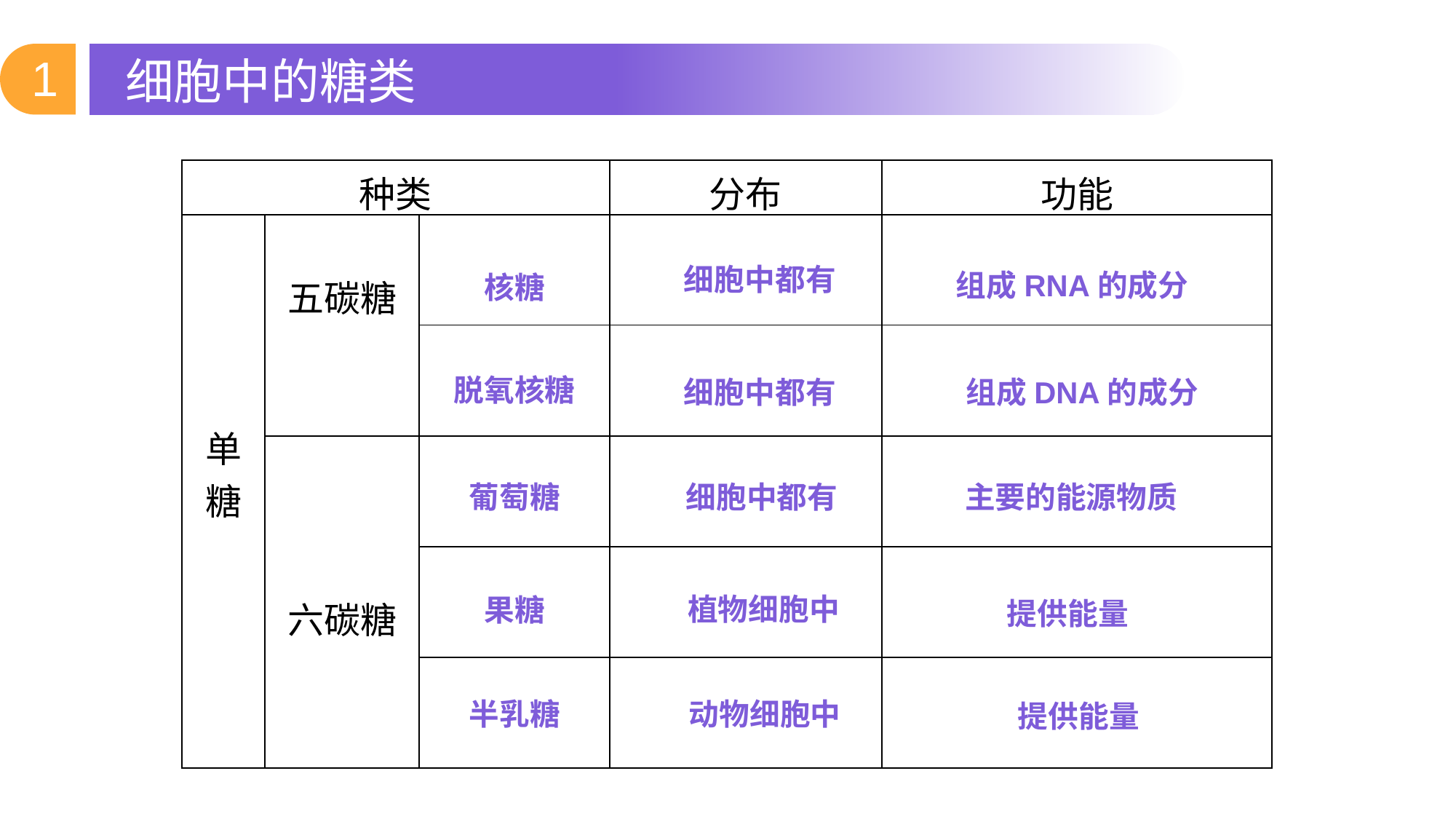

1
细胞中的糖类
| 种类 |  |  | 分布 | 功能 |
| --- | --- | --- | --- | --- |
| 单糖 | 五碳糖 |  |  |  |
|  |  |  |  |  |
|  | 六碳糖 |  |  |  |
|  |  |  |  |  |
|  |  |  |  |  |
细胞中都有
组成RNA的成分
核糖
脱氧核糖
细胞中都有
组成DNA的成分
细胞中都有
主要的能源物质
葡萄糖
植物细胞中
果糖
提供能量
半乳糖
动物细胞中
提供能量